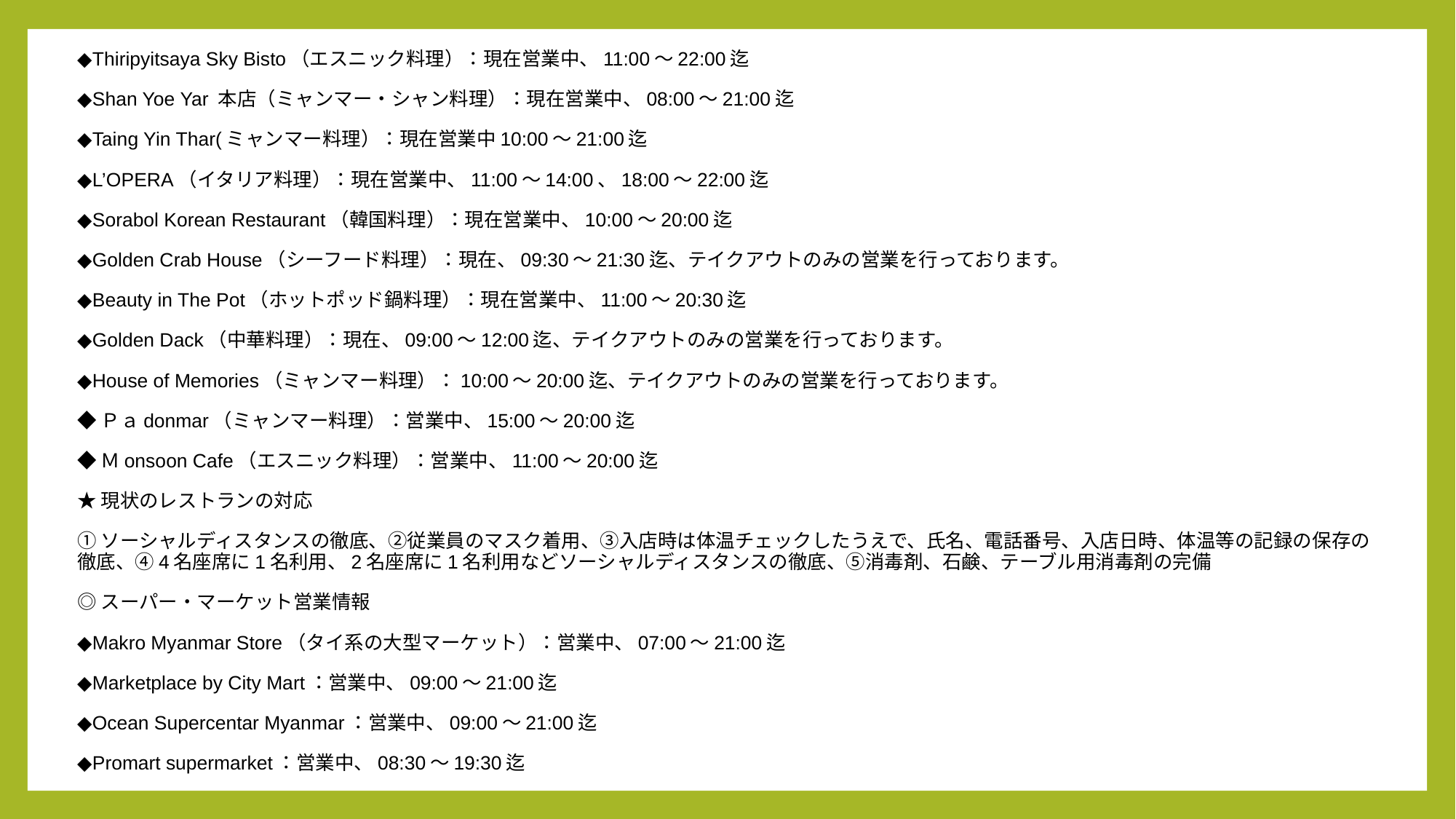

◆Thiripyitsaya Sky Bisto（エスニック料理）：現在営業中、11:00～22:00迄
◆Shan Yoe Yar 本店（ミャンマー・シャン料理）：現在営業中、08:00～21:00迄
◆Taing Yin Thar(ミャンマー料理）：現在営業中10:00～21:00迄
◆L’OPERA（イタリア料理）：現在営業中、11:00～14:00、18:00～22:00迄
◆Sorabol Korean Restaurant（韓国料理）：現在営業中、10:00～20:00迄
◆Golden Crab House（シーフード料理）：現在、09:30～21:30迄、テイクアウトのみの営業を行っております。
◆Beauty in The Pot（ホットポッド鍋料理）：現在営業中、11:00～20:30迄
◆Golden Dack（中華料理）：現在、09:00～12:00迄、テイクアウトのみの営業を行っております。
◆House of Memories（ミャンマー料理）：10:00～20:00迄、テイクアウトのみの営業を行っております。
◆Ｐａdonmar（ミャンマー料理）：営業中、15:00～20:00迄
◆Ｍonsoon Cafe（エスニック料理）：営業中、11:00～20:00迄
★現状のレストランの対応
①ソーシャルディスタンスの徹底、②従業員のマスク着用、③入店時は体温チェックしたうえで、氏名、電話番号、入店日時、体温等の記録の保存の徹底、④4名座席に1名利用、2名座席に1名利用などソーシャルディスタンスの徹底、⑤消毒剤、石鹸、テーブル用消毒剤の完備
◎スーパー・マーケット営業情報
◆Makro Myanmar Store（タイ系の大型マーケット）：営業中、07:00～21:00迄
◆Marketplace by City Mart：営業中、09:00～21:00迄
◆Ocean Supercentar Myanmar：営業中、09:00～21:00迄
◆Promart supermarket：営業中、08:30～19:30迄